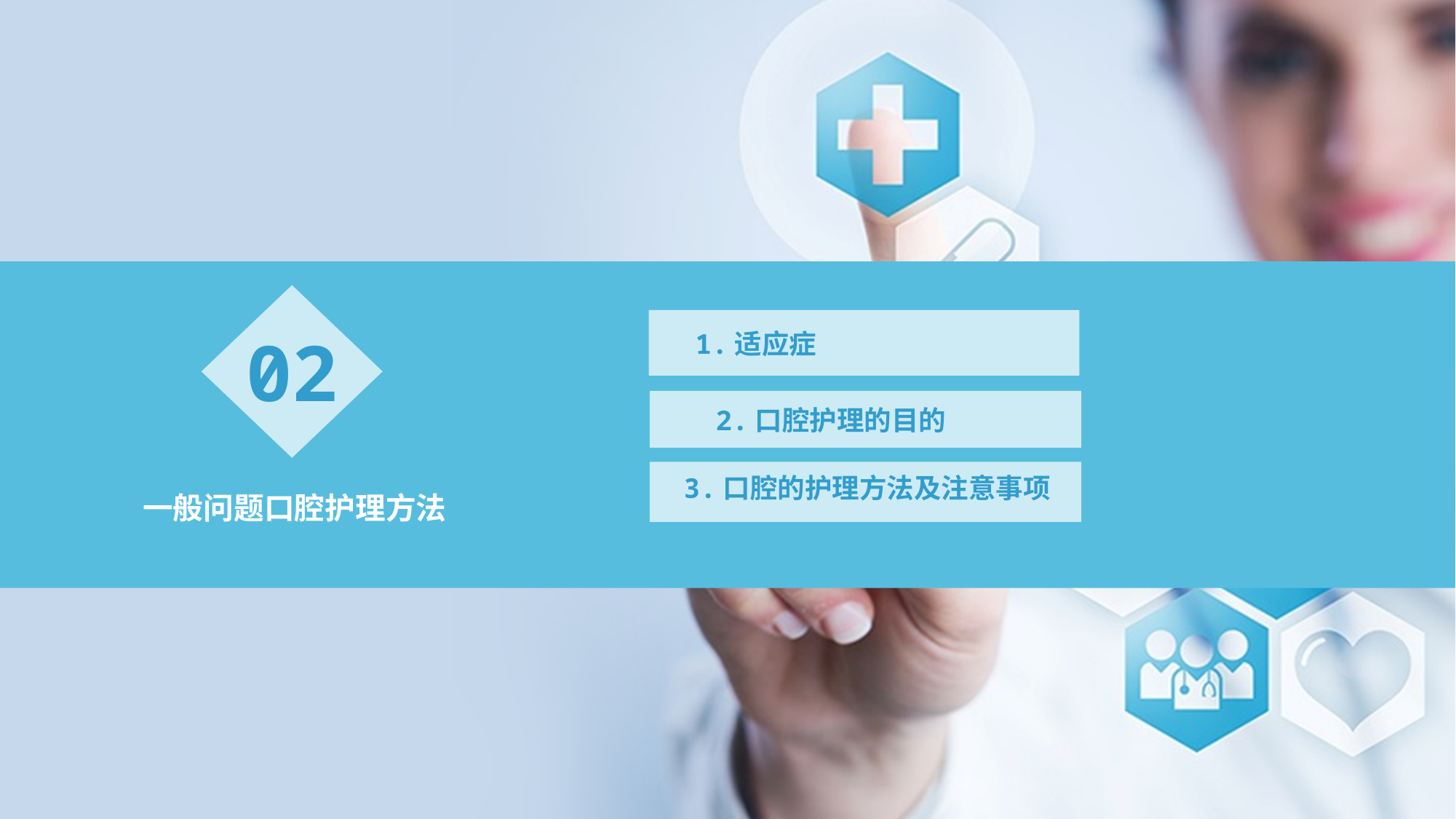

02

1.适应症

2.口腔护理的目的

3.口腔的护理方法及注意事项
一般问题口腔护理方法